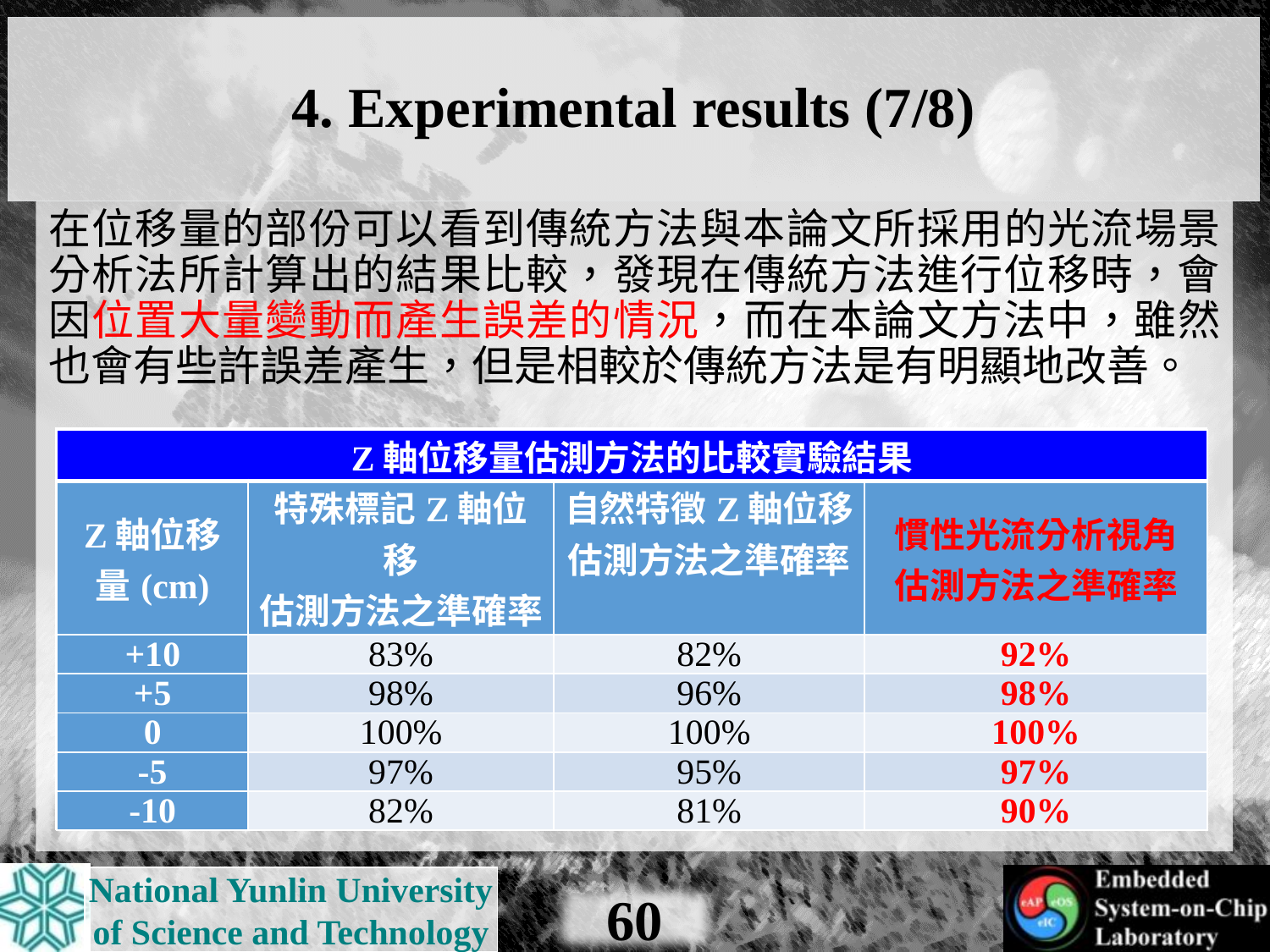

# 4. Experimental results (7/8)
在位移量的部份可以看到傳統方法與本論文所採用的光流場景分析法所計算出的結果比較，發現在傳統方法進行位移時，會因位置大量變動而產生誤差的情況，而在本論文方法中，雖然也會有些許誤差產生，但是相較於傳統方法是有明顯地改善。
| X軸位移量估測方法的比較實驗結果 |  |  |  |
| --- | --- | --- | --- |
| X軸位移量 (cm) | 特殊標記X軸位移 估測方法之準確率 | 自然特徵X軸位移 估測方法之準確率 | 慣性光流分析視角 估測方法之準確率 |
| +10 | 82% | 83% | 91% |
| +5 | 98% | 96% | 99% |
| 0 | 100% | 100% | 100% |
| -5 | 97% | 96% | 99% |
| -10 | 80% | 80% | 92% |
| Y軸位移量估測方法的比較實驗結果 |  |  |  |
| --- | --- | --- | --- |
| Y軸位移量 (cm) | 特殊標記Y軸位移 估測方法之準確率 | 自然特徵Y軸位移 估測方法之準確率 | 慣性光流分析視角 估測方法之準確率 |
| +10 | 85% | 82% | 92% |
| +5 | 93% | 93% | 97% |
| 0 | 100% | 100% | 100% |
| -5 | 91% | 90% | 95% |
| -10 | 84% | 83% | 90% |
| Z軸位移量估測方法的比較實驗結果 |  |  |  |
| --- | --- | --- | --- |
| Z軸位移量(cm) | 特殊標記Z軸位移 估測方法之準確率 | 自然特徵Z軸位移 估測方法之準確率 | 慣性光流分析視角 估測方法之準確率 |
| +10 | 83% | 82% | 92% |
| +5 | 98% | 96% | 98% |
| 0 | 100% | 100% | 100% |
| -5 | 97% | 95% | 97% |
| -10 | 82% | 81% | 90% |